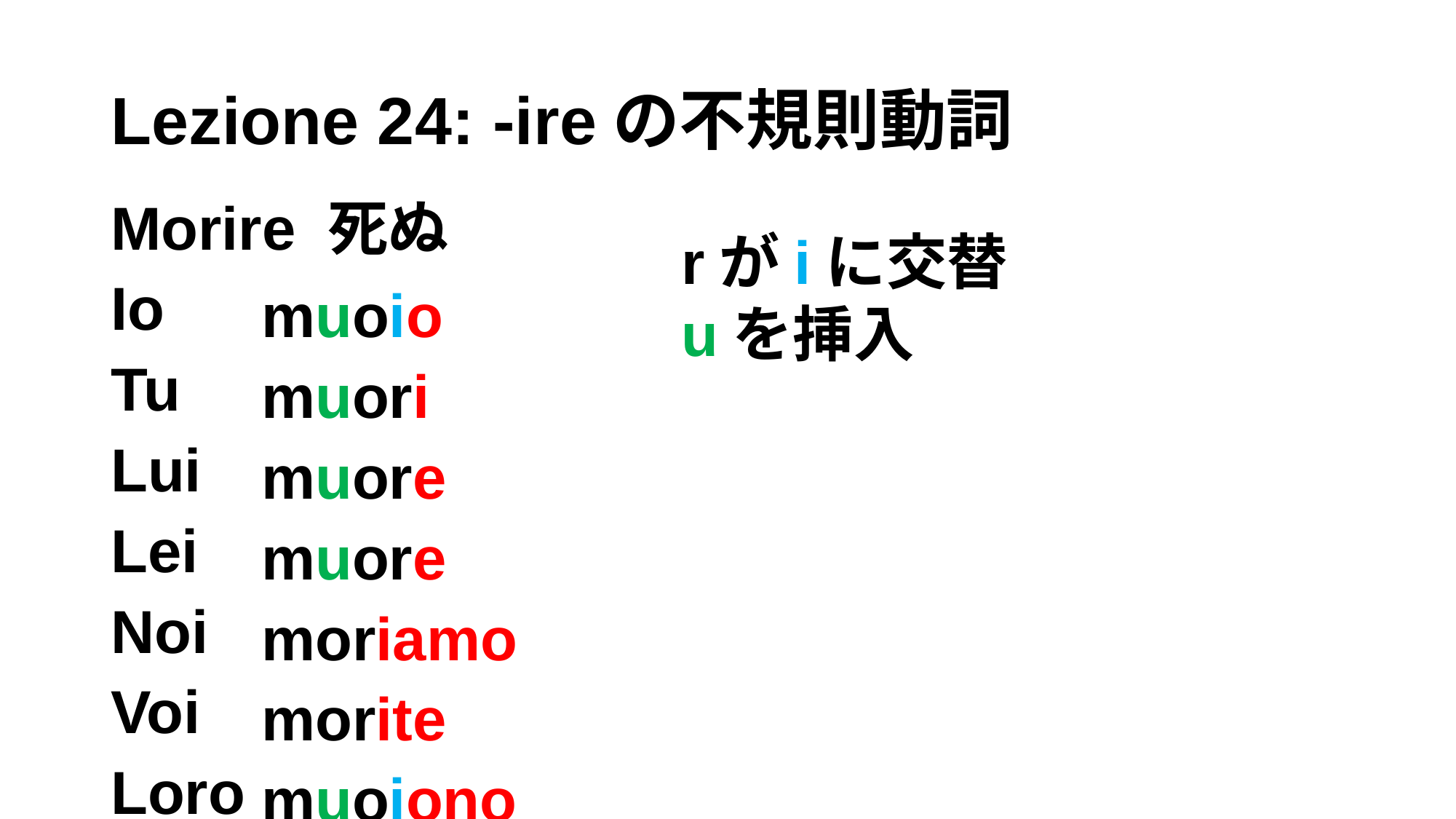

# Lezione 24: -ireの不規則動詞
Morire 死ぬ
Io
Tu
Lui
Lei
Noi
Voi
Loro

muoio
muori
muore
muore
moriamo
morite
muoiono

rがiに交替
uを挿入